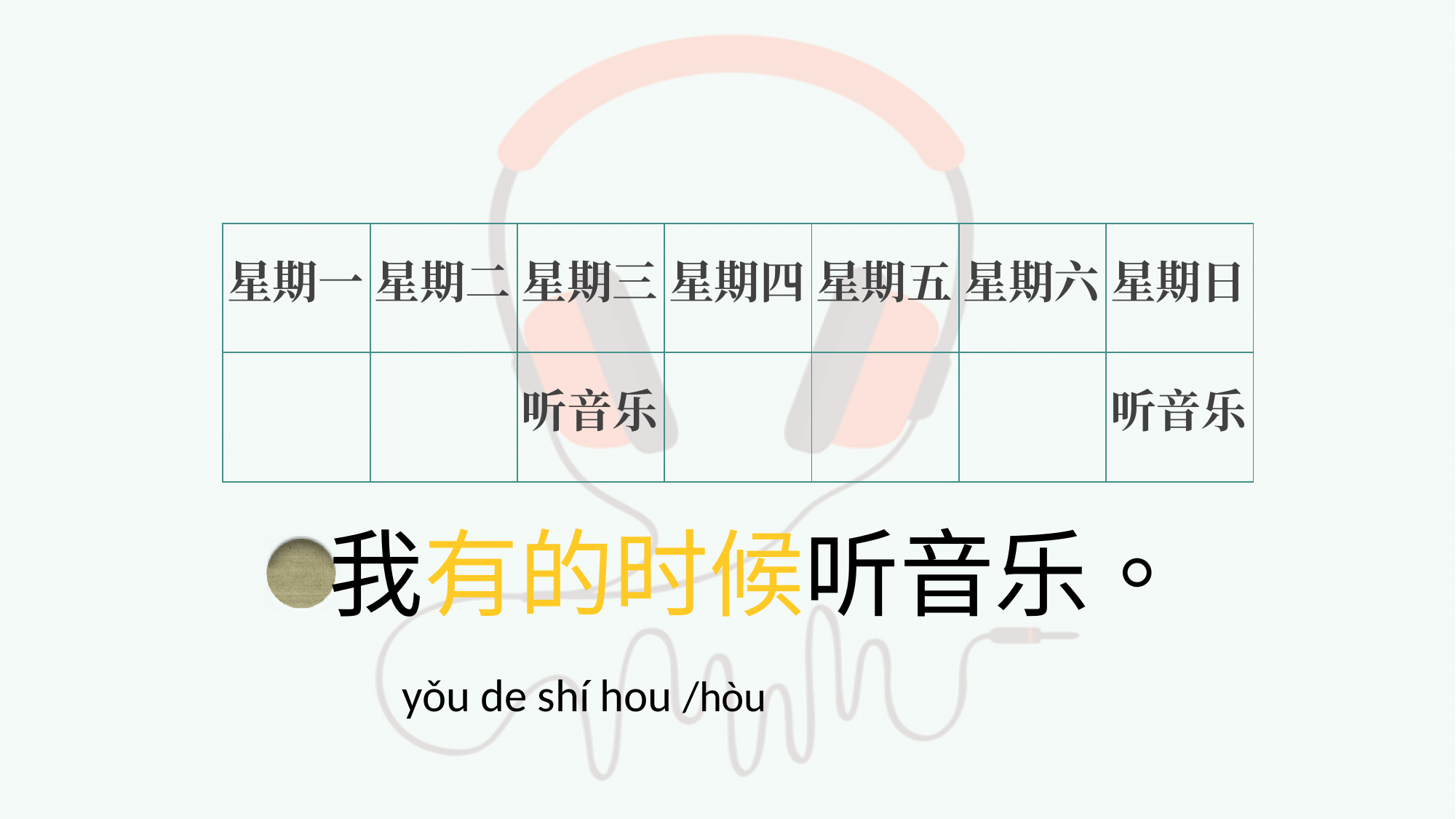

#
| 星期一 | 星期二 | 星期三 | 星期四 | 星期五 | 星期六 | 星期日 |
| --- | --- | --- | --- | --- | --- | --- |
|  |  | 听音乐 |  |  |  | 听音乐 |
我有的时候听音乐。
     yǒu de shí hou /hòu